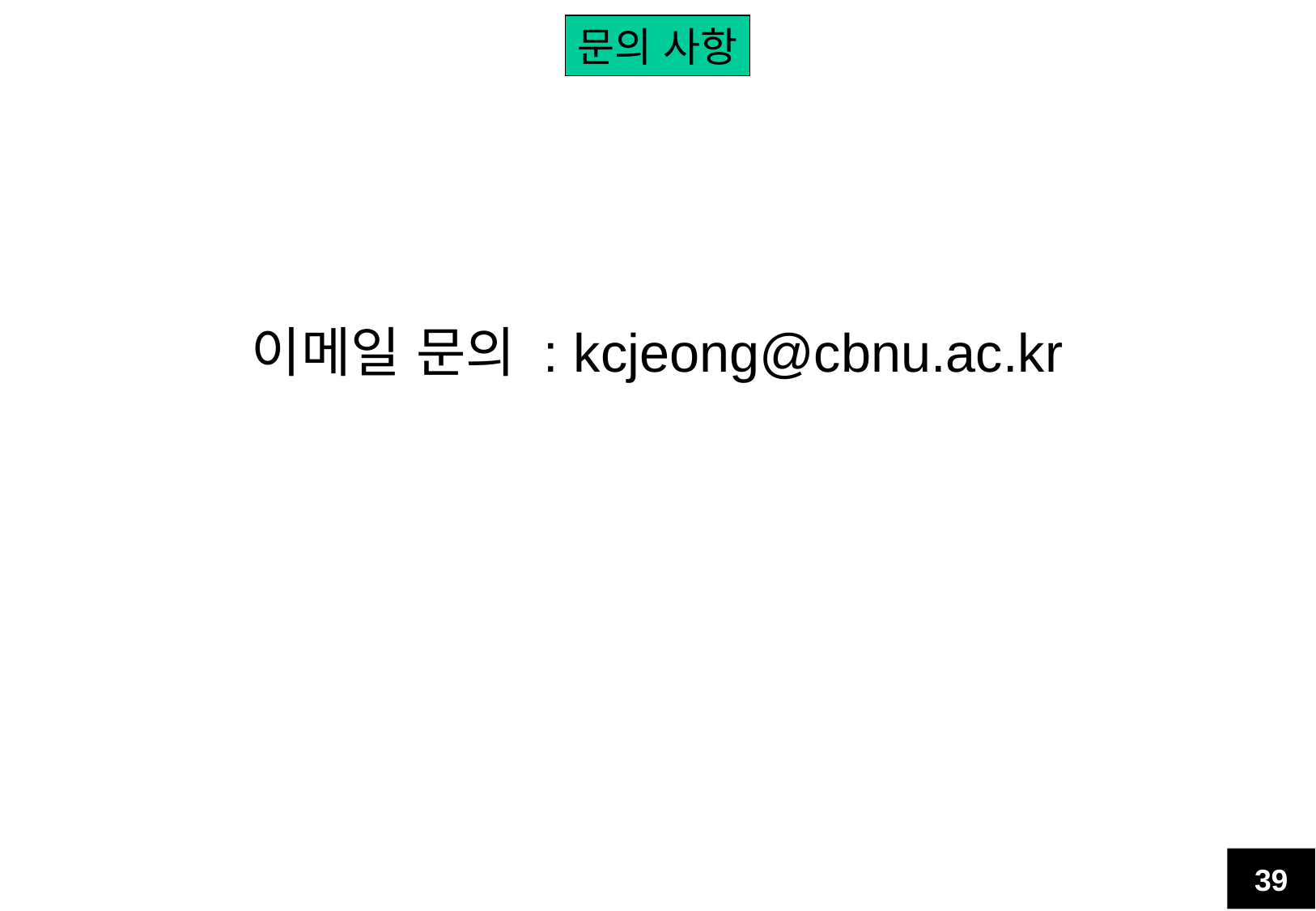

문의 사항
이메일 문의 : kcjeong@cbnu.ac.kr
39